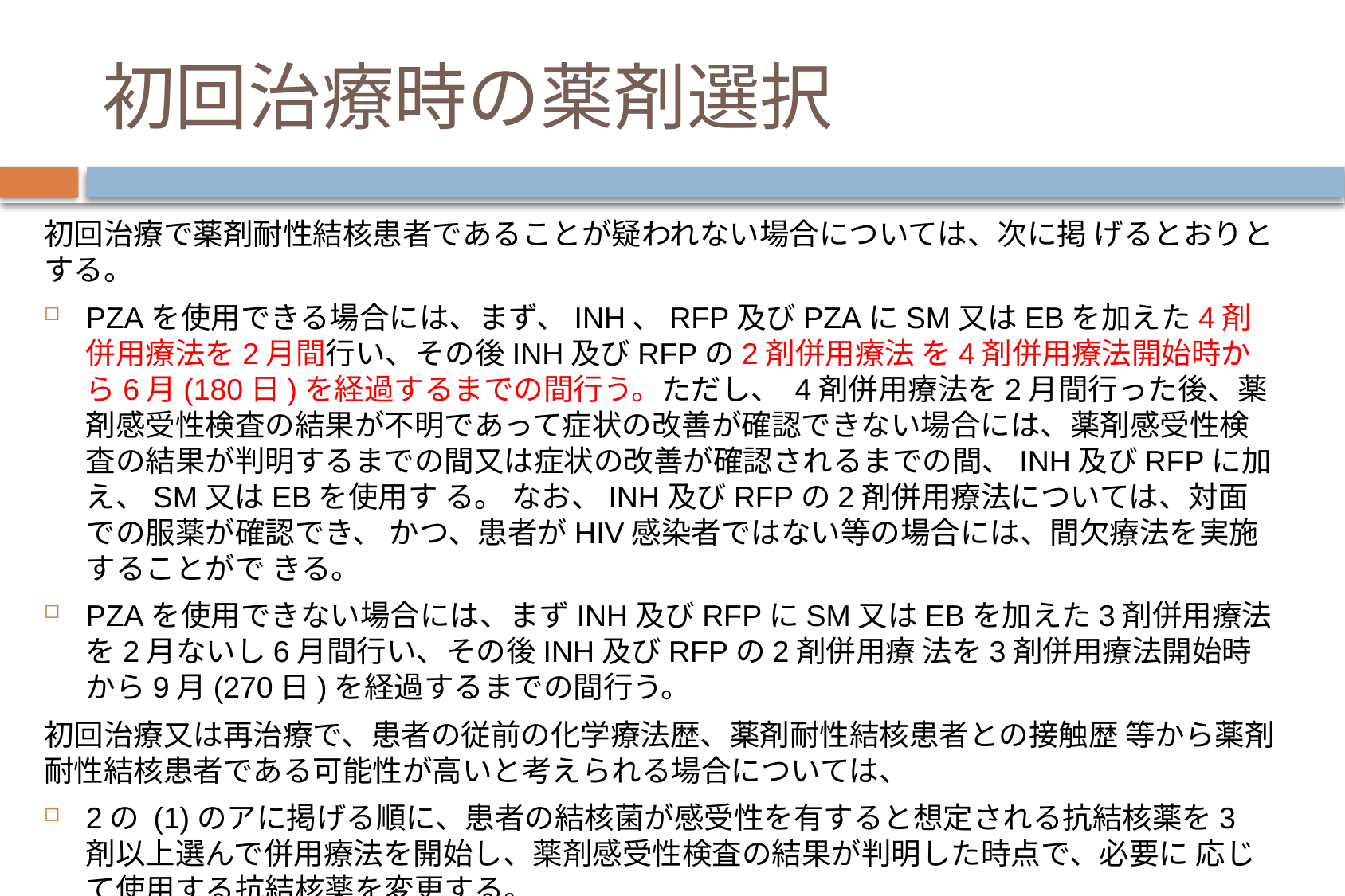

# 初回治療時の薬剤選択
初回治療で薬剤耐性結核患者であることが疑われない場合については、次に掲 げるとおりとする。
PZAを使用できる場合には、まず、INH、RFP及びPZAにSM又はEBを加えた4剤併用療法を2月間行い、その後INH及びRFPの2剤併用療法 を4剤併用療法開始時から6月(180日)を経過するまでの間行う。ただし、 4剤併用療法を2月間行った後、薬剤感受性検査の結果が不明であって症状の改善が確認できない場合には、薬剤感受性検査の結果が判明するまでの間又は症状の改善が確認されるまでの間、INH及びRFPに加え、SM又はEBを使用す る。 なお、INH及びRFPの2剤併用療法については、対面での服薬が確認でき、 かつ、患者がHIV感染者ではない等の場合には、間欠療法を実施することがで きる。
PZAを使用できない場合には、まずINH及びRFPにSM又はEBを加えた3剤併用療法を2月ないし6月間行い、その後INH及びRFPの2剤併用療 法を3剤併用療法開始時から9月(270日)を経過するまでの間行う。
初回治療又は再治療で、患者の従前の化学療法歴、薬剤耐性結核患者との接触歴 等から薬剤耐性結核患者である可能性が高いと考えられる場合については、
2の (1)のアに掲げる順に、患者の結核菌が感受性を有すると想定される抗結核薬を3 剤以上選んで併用療法を開始し、薬剤感受性検査の結果が判明した時点で、必要に 応じて使用する抗結核薬を変更する。